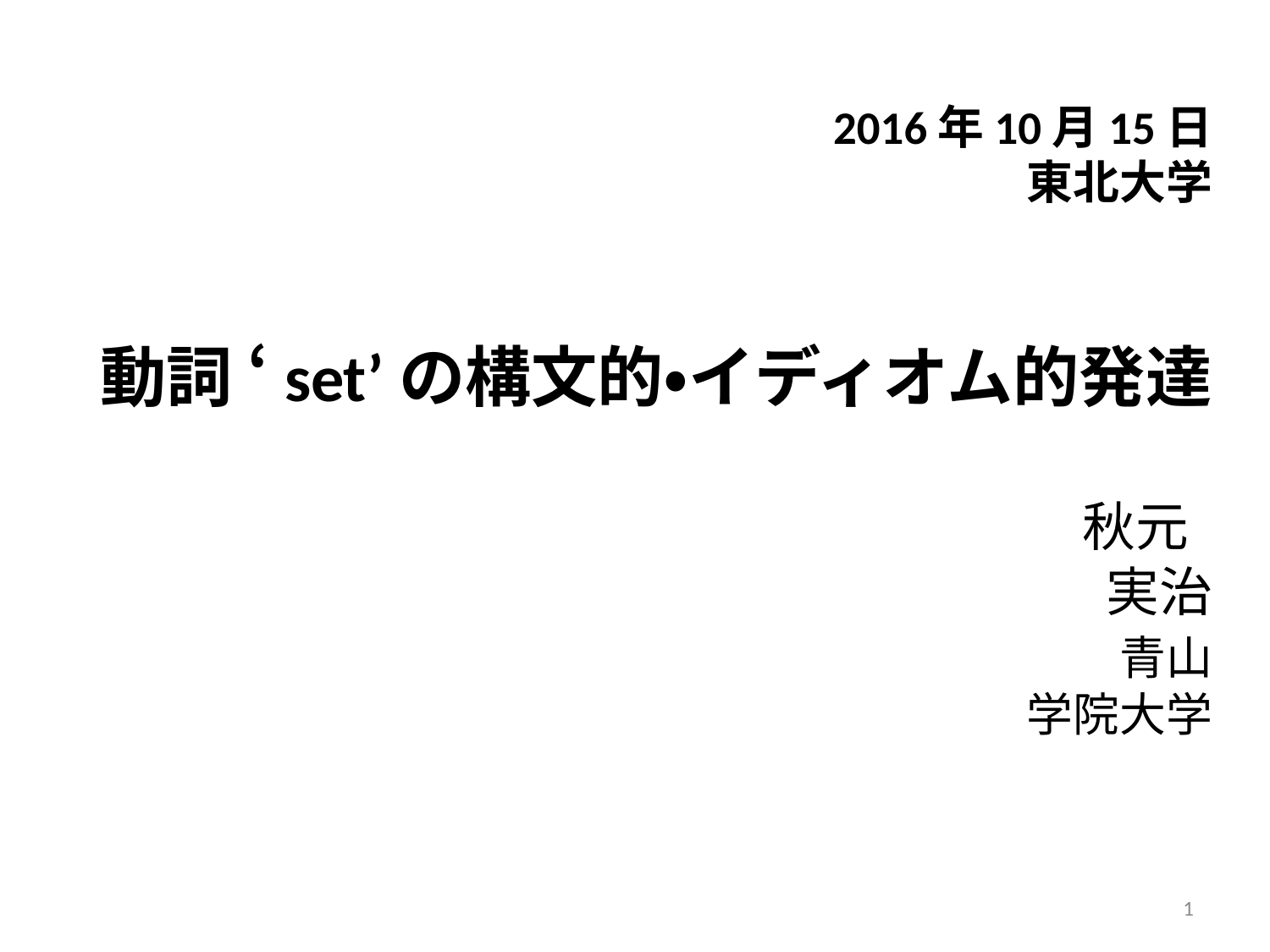

# 2016年10月15日 東北大学 動詞 ‘set’の構文的・イディオム的発達 　　　　　　　　　　　　　　　　　　　 　　　　　　　　　　　　　　　　  秋元   実治 　　　　　　　　　　　　　　　　　　  青山学院大学

1